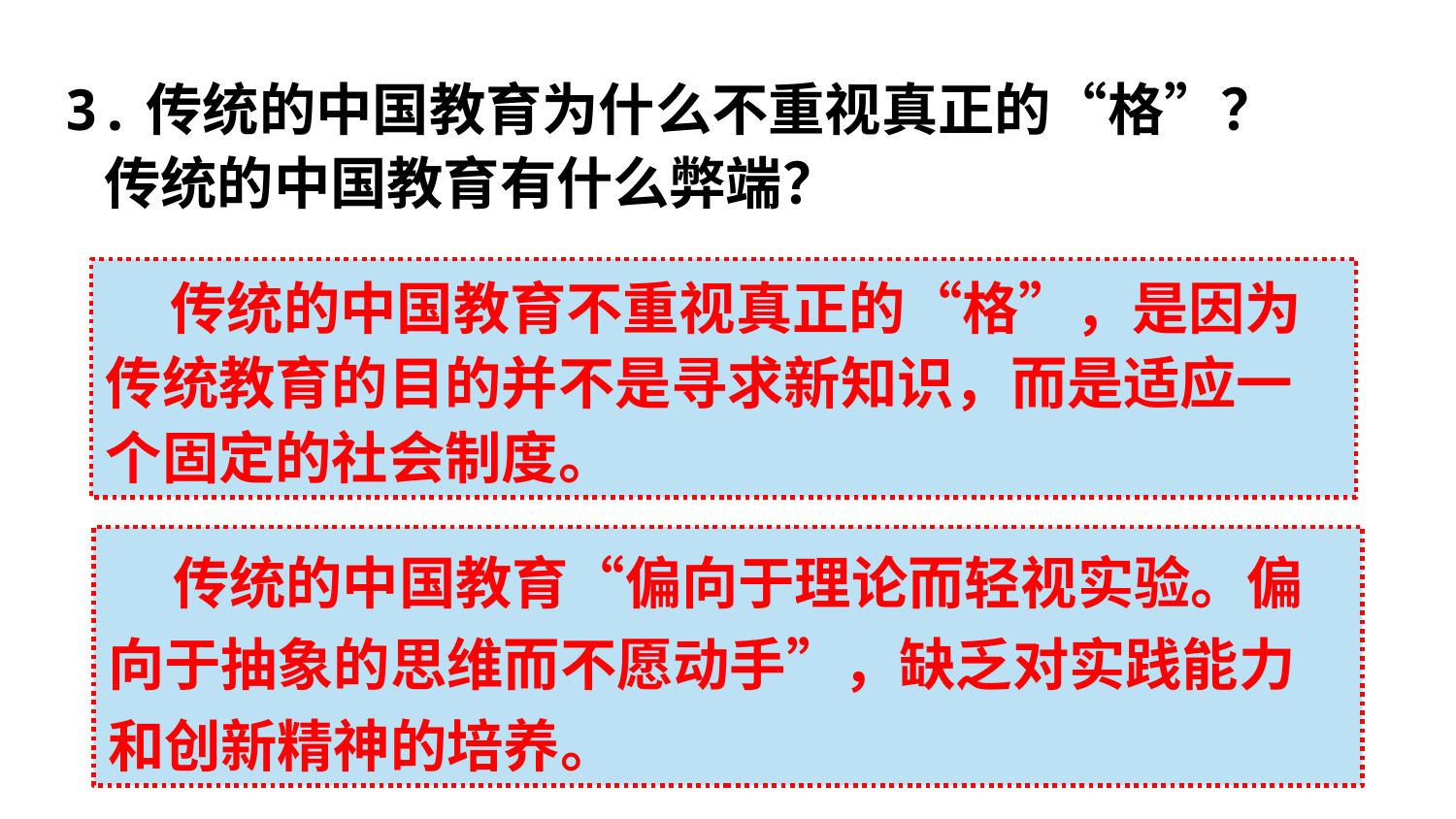

3.传统的中国教育为什么不重视真正的“格”？
  传统的中国教育有什么弊端？
    传统的中国教育不重视真正的“格”，是因为传统教育的目的并不是寻求新知识，而是适应一个固定的社会制度。
    传统的中国教育“偏向于理论而轻视实验。偏向于抽象的思维而不愿动手”，缺乏对实践能力和创新精神的培养。